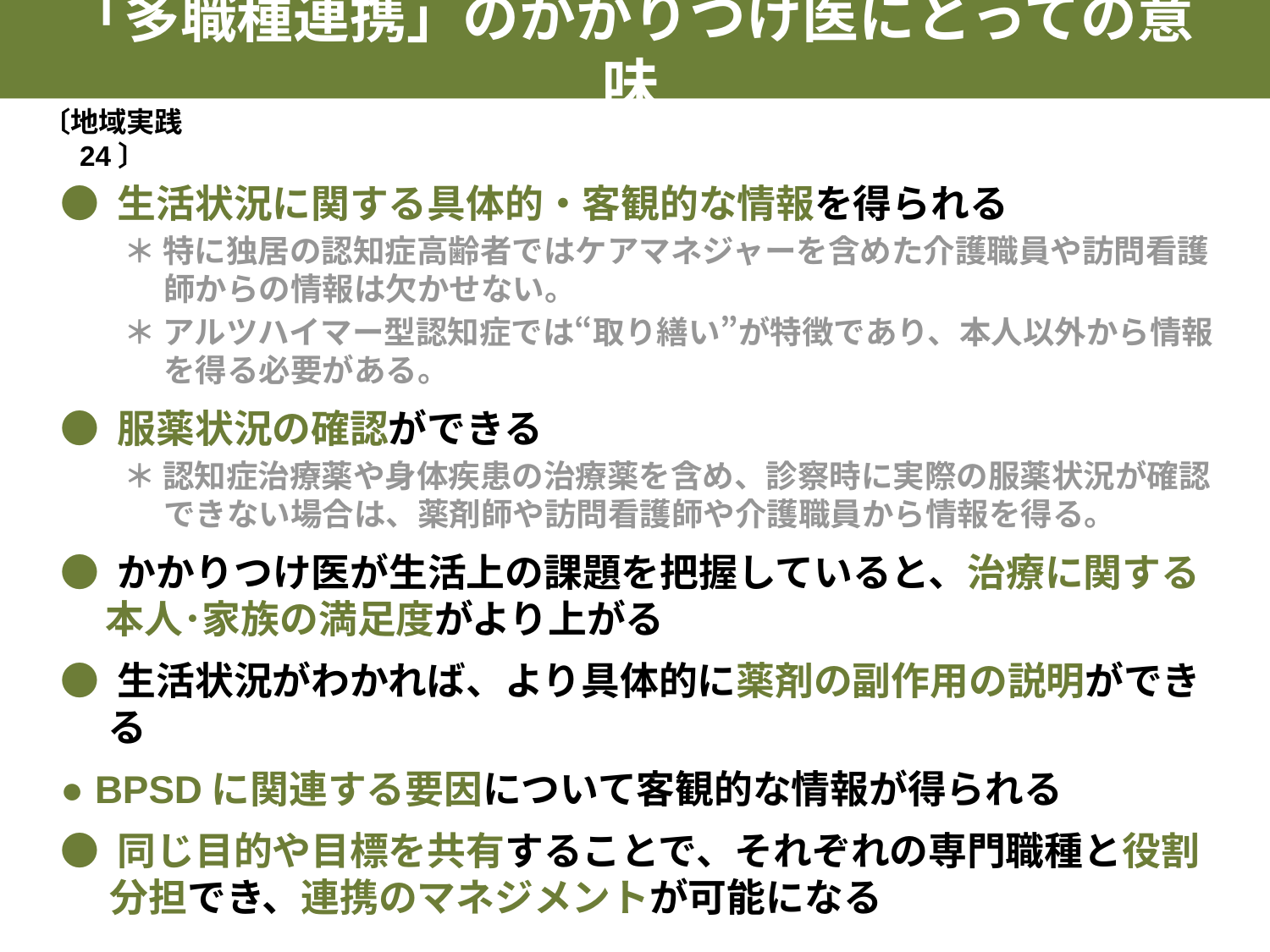

「多職種連携」のかかりつけ医にとっての意味
〔地域実践 24〕
● 生活状況に関する具体的・客観的な情報を得られる
＊ 特に独居の認知症高齢者ではケアマネジャーを含めた介護職員や訪問看護師からの情報は欠かせない。
＊ アルツハイマー型認知症では“取り繕い”が特徴であり、本人以外から情報を得る必要がある。
● 服薬状況の確認ができる
＊ 認知症治療薬や身体疾患の治療薬を含め、診察時に実際の服薬状況が確認できない場合は、薬剤師や訪問看護師や介護職員から情報を得る。
● かかりつけ医が生活上の課題を把握していると、治療に関する
    本人･家族の満足度がより上がる
● 生活状況がわかれば、より具体的に薬剤の副作用の説明ができる
● BPSDに関連する要因について客観的な情報が得られる
● 同じ目的や目標を共有することで、それぞれの専門職種と役割分担でき、連携のマネジメントが可能になる